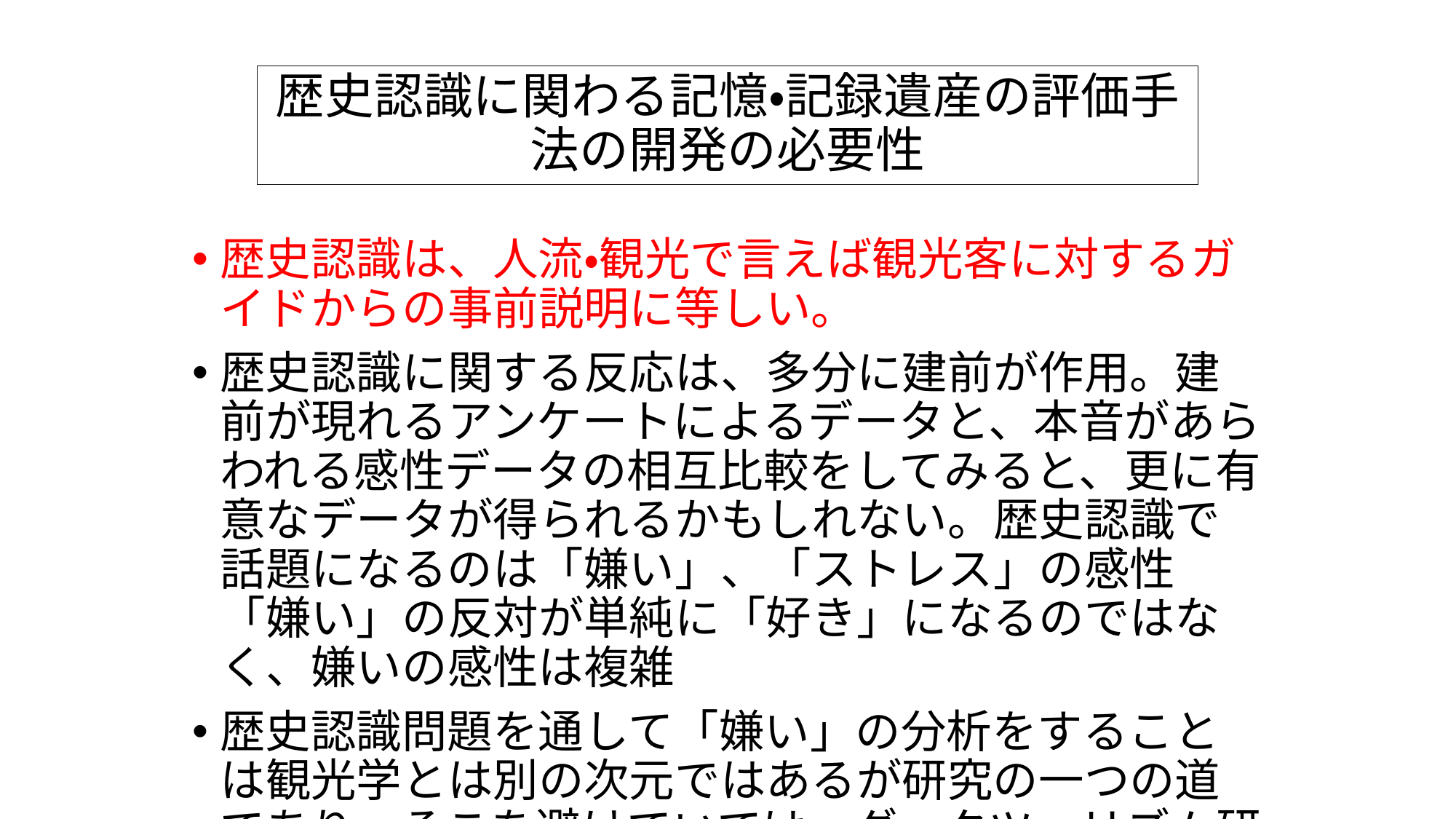

# 歴史認識に関わる記憶・記録遺産の評価手法の開発の必要性
歴史認識は、人流・観光で言えば観光客に対するガイドからの事前説明に等しい。
歴史認識に関する反応は、多分に建前が作用。建前が現れるアンケートによるデータと、本音があらわれる感性データの相互比較をしてみると、更に有意なデータが得られるかもしれない。歴史認識で話題になるのは「嫌い」、「ストレス」の感性　「嫌い」の反対が単純に「好き」になるのではなく、嫌いの感性は複雑
歴史認識問題を通して「嫌い」の分析をすることは観光学とは別の次元ではあるが研究の一つの道であり、そこを避けていては、ダークツーリズム研究は進展しない